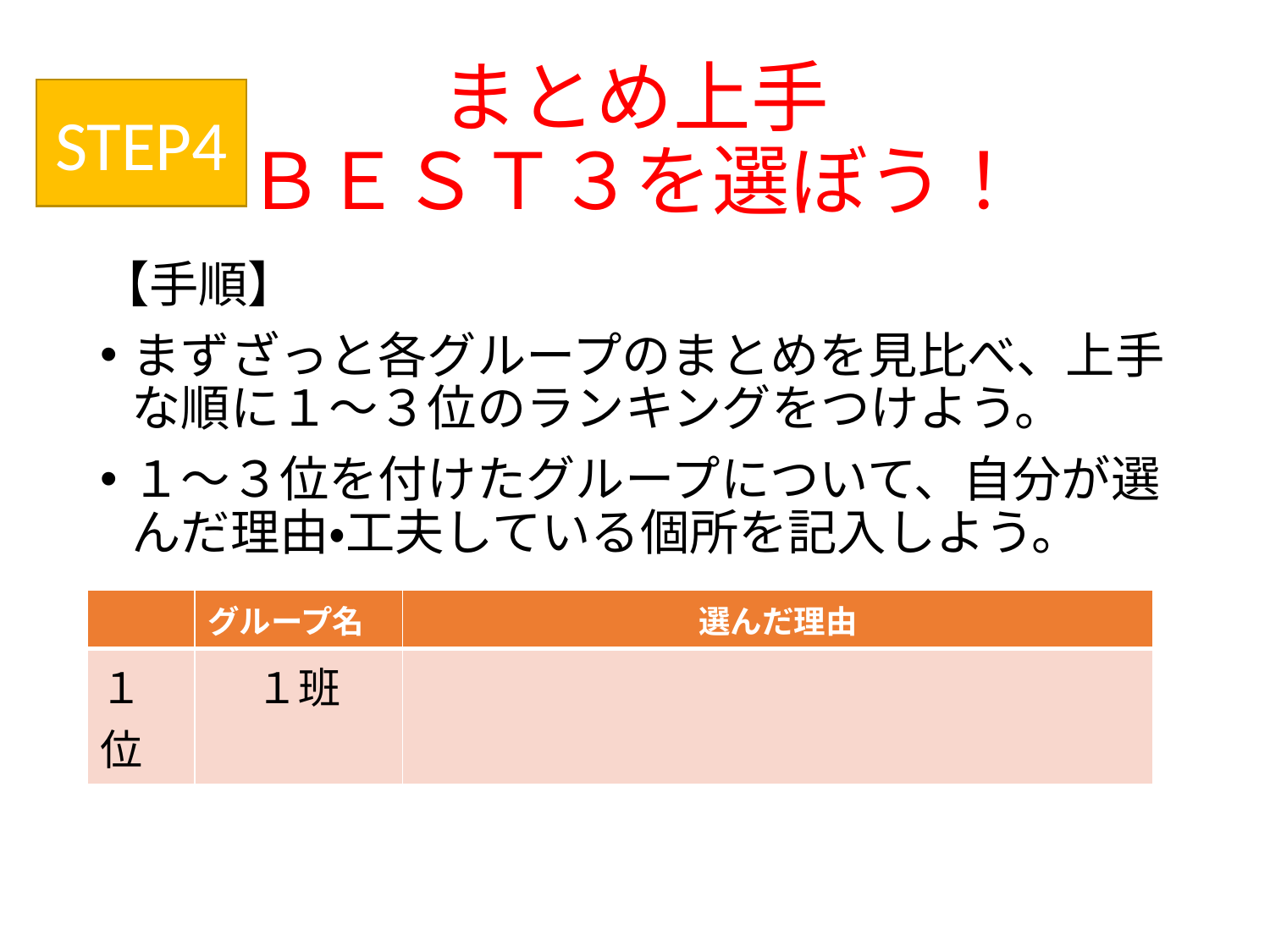

# まとめ上手 ＢＥＳＴ３を選ぼう！
STEP4
【手順】
まずざっと各グループのまとめを見比べ、上手な順に１～３位のランキングをつけよう。
１～３位を付けたグループについて、自分が選んだ理由・工夫している個所を記入しよう。
|  | グループ名 | 選んだ理由 |
| --- | --- | --- |
| １位 | １班 |  |